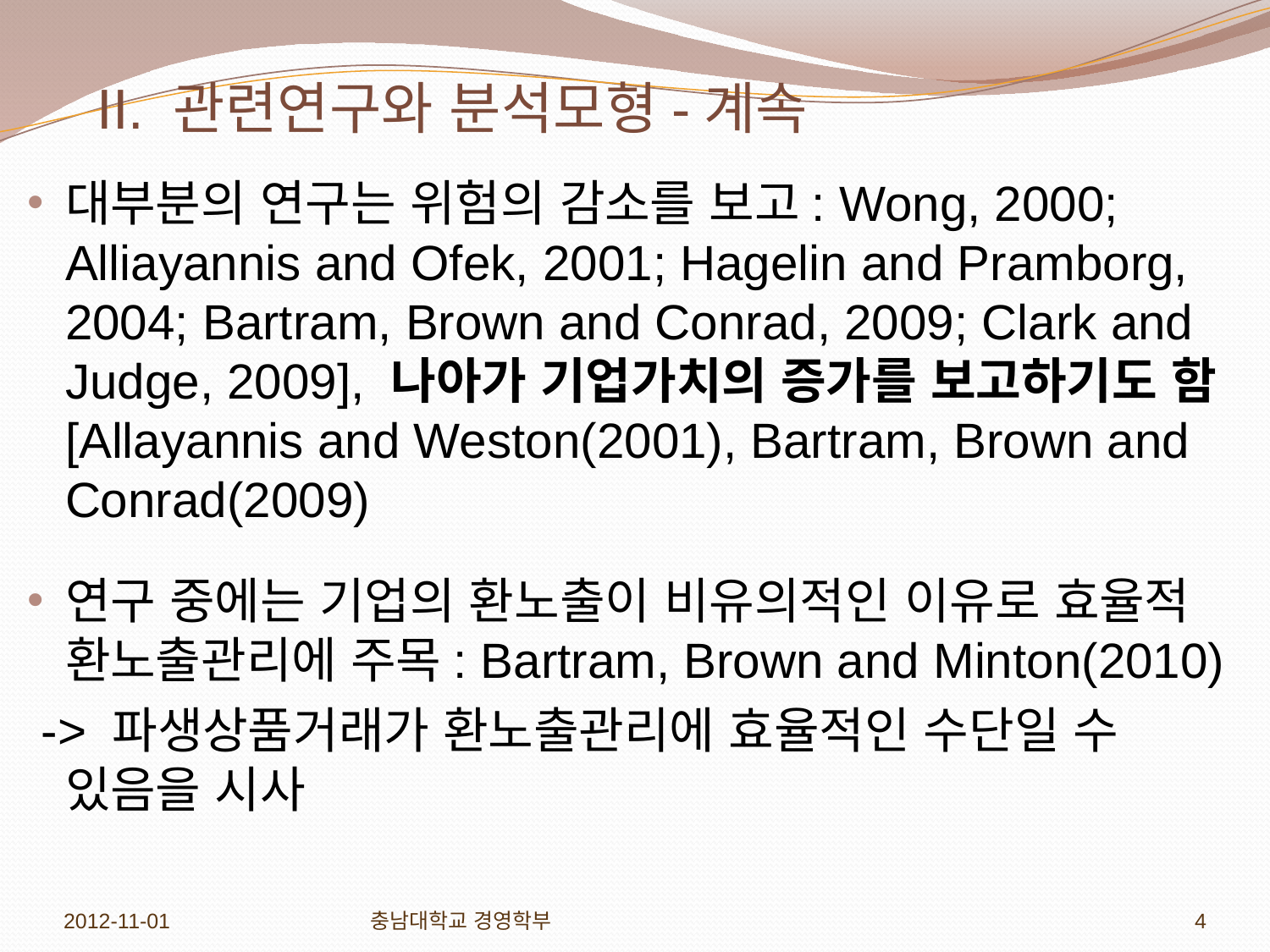

II. 관련연구와 분석모형-계속
대부분의 연구는 위험의 감소를 보고: Wong, 2000; Alliayannis and Ofek, 2001; Hagelin and Pramborg, 2004; Bartram, Brown and Conrad, 2009; Clark and Judge, 2009], 나아가 기업가치의 증가를 보고하기도 함[Allayannis and Weston(2001), Bartram, Brown and Conrad(2009)
연구 중에는 기업의 환노출이 비유의적인 이유로 효율적 환노출관리에 주목: Bartram, Brown and Minton(2010)
 -> 파생상품거래가 환노출관리에 효율적인 수단일 수 있음을 시사
2012-11-01
충남대학교 경영학부
4